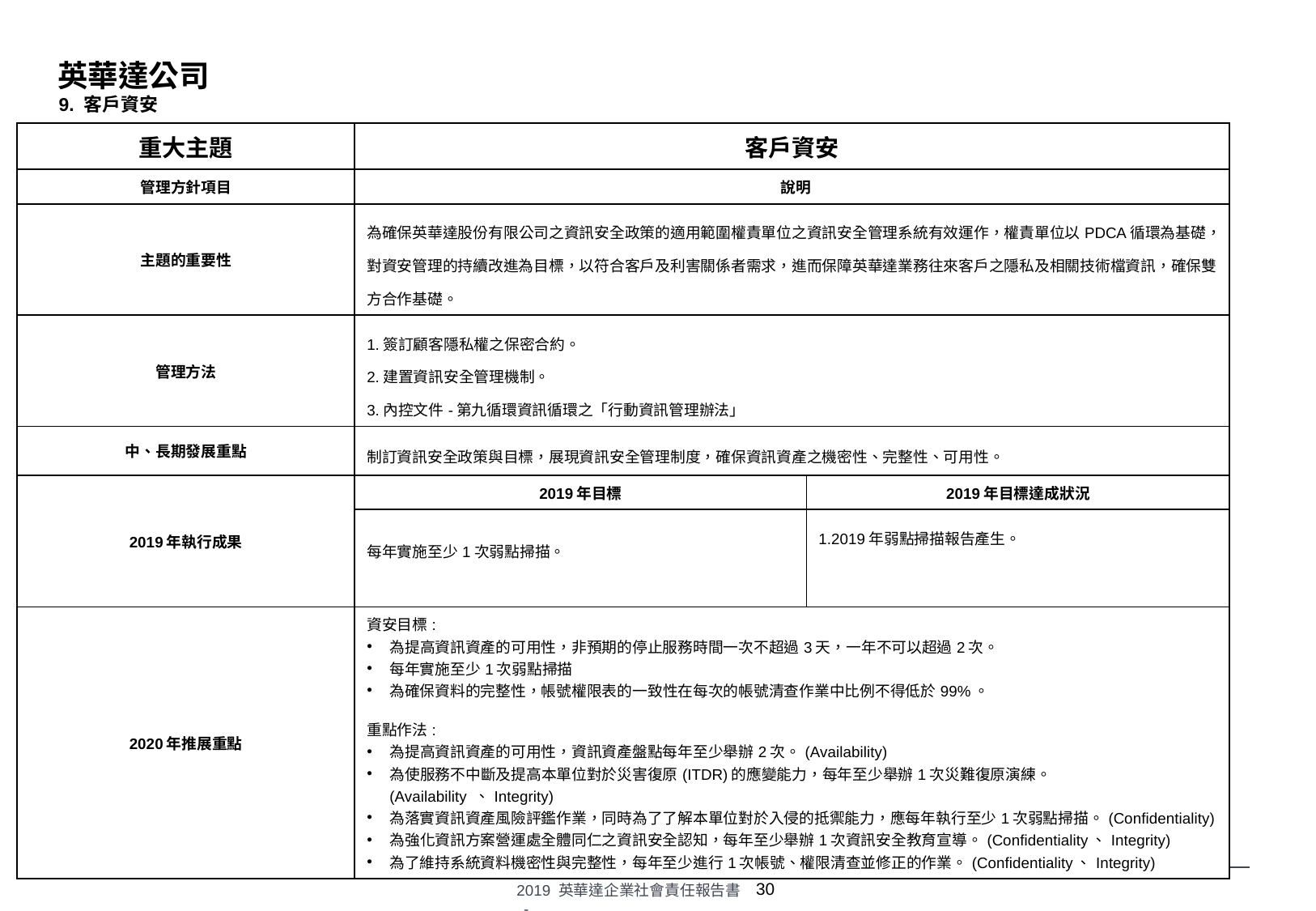

英華達公司
# 9. 客戶資安
| 重大主題 | 客戶資安 |  |
| --- | --- | --- |
| 管理方針項目 | 說明 |  |
| 主題的重要性 | 為確保英華達股份有限公司之資訊安全政策的適用範圍權責單位之資訊安全管理系統有效運作，權責單位以PDCA循環為基礎，對資安管理的持續改進為目標，以符合客戶及利害關係者需求，進而保障英華達業務往來客戶之隱私及相關技術檔資訊，確保雙方合作基礎。 |  |
| 管理方法 | 1.簽訂顧客隱私權之保密合約。 2.建置資訊安全管理機制。 3.內控文件-第九循環資訊循環之「行動資訊管理辦法」 |  |
| 中、長期發展重點 | 制訂資訊安全政策與目標，展現資訊安全管理制度，確保資訊資產之機密性、完整性、可用性。 |  |
| 2019年執行成果 | 2019年目標 | 2019年目標達成狀況 |
|  | 每年實施至少1次弱點掃描。 | 1.2019年弱點掃描報告產生。 |
| 2020年推展重點 | 資安目標: 為提高資訊資產的可用性，非預期的停止服務時間一次不超過3天，一年不可以超過2次。 每年實施至少1次弱點掃描 為確保資料的完整性，帳號權限表的一致性在每次的帳號清查作業中比例不得低於99%。 重點作法: 為提高資訊資產的可用性，資訊資產盤點每年至少舉辦2次。(Availability) 為使服務不中斷及提高本單位對於災害復原(ITDR)的應變能力，每年至少舉辦1次災難復原演練。(Availability 、Integrity) 為落實資訊資產風險評鑑作業，同時為了了解本單位對於入侵的抵禦能力，應每年執行至少1次弱點掃描。(Confidentiality) 為強化資訊方案營運處全體同仁之資訊安全認知，每年至少舉辦1次資訊安全教育宣導。(Confidentiality、Integrity) 為了維持系統資料機密性與完整性，每年至少進行1次帳號、權限清查並修正的作業。(Confidentiality、Integrity) |  |